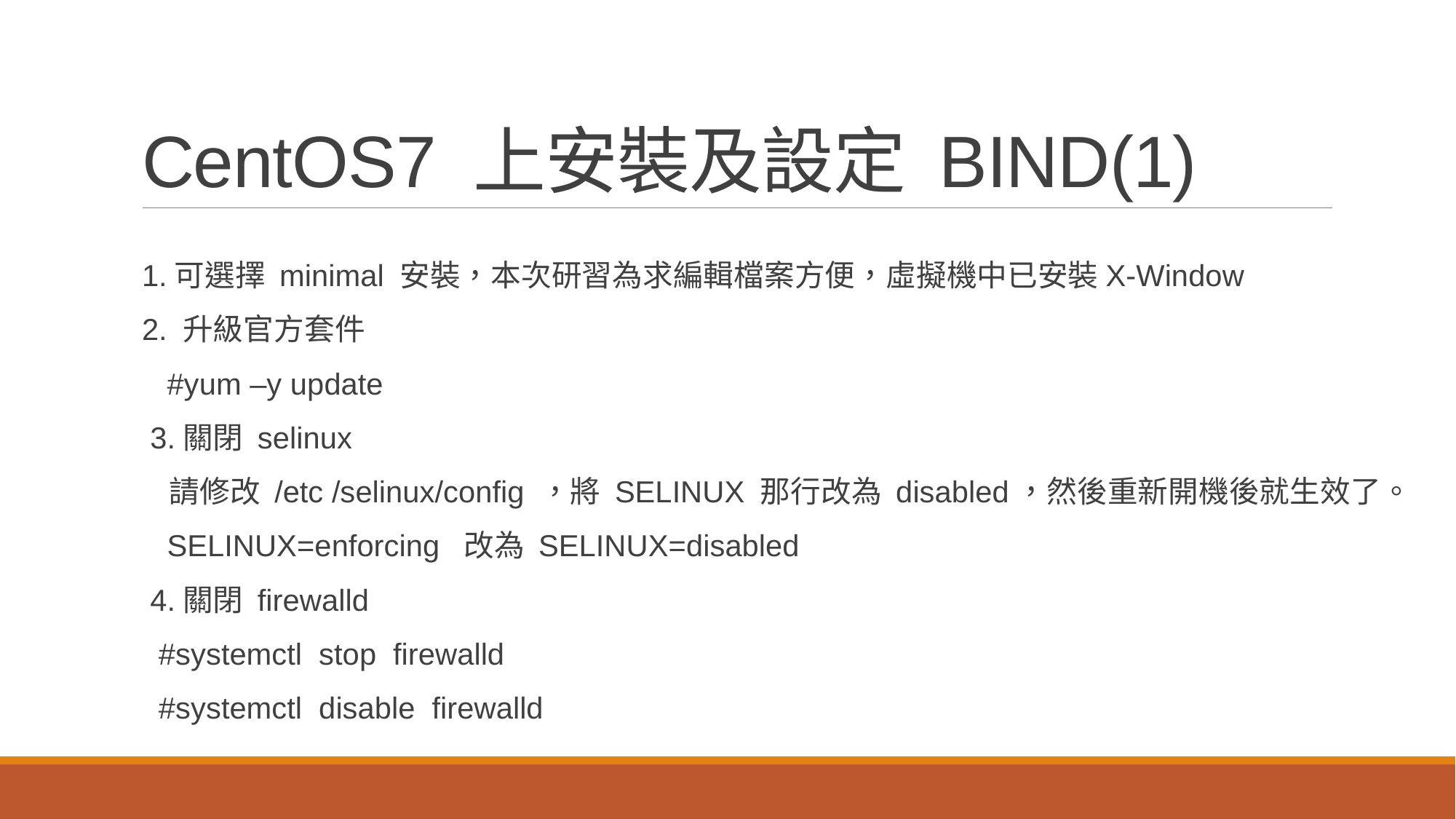

# CentOS7 上安裝及設定 BIND(1)
1.可選擇 minimal 安裝，本次研習為求編輯檔案方便，虛擬機中已安裝X-Window
2. 升級官方套件
   #yum –y update
 3.關閉 selinux
   請修改 /etc /selinux/config ，將 SELINUX 那行改為 disabled，然後重新開機後就生效了。
   SELINUX=enforcing  改為 SELINUX=disabled
 4.關閉 firewalld
  #systemctl  stop  firewalld
  #systemctl  disable  firewalld